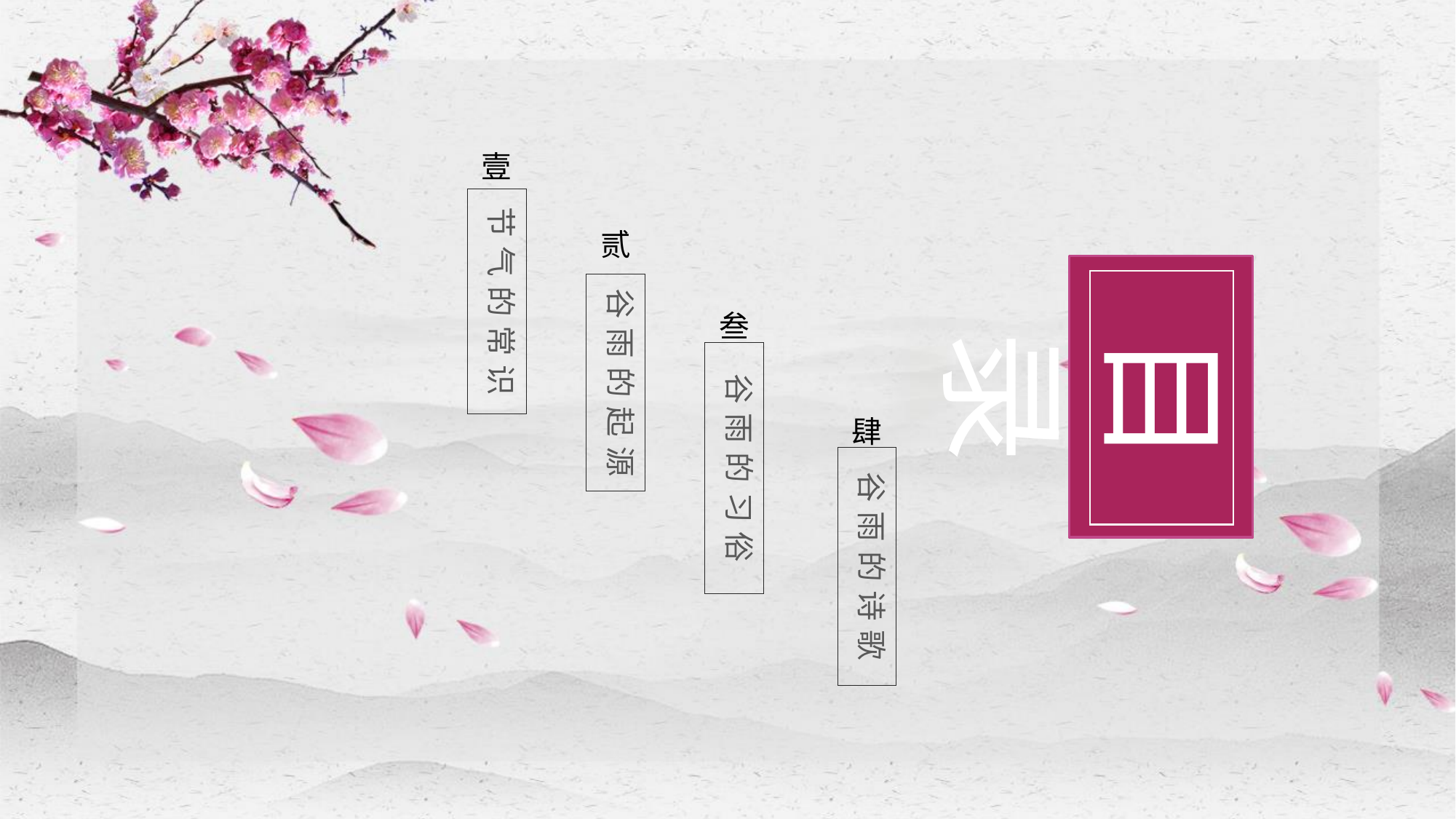

壹
节气的常识
贰
谷雨的起源
目录

叁
谷雨的习俗
肆
谷雨的诗歌